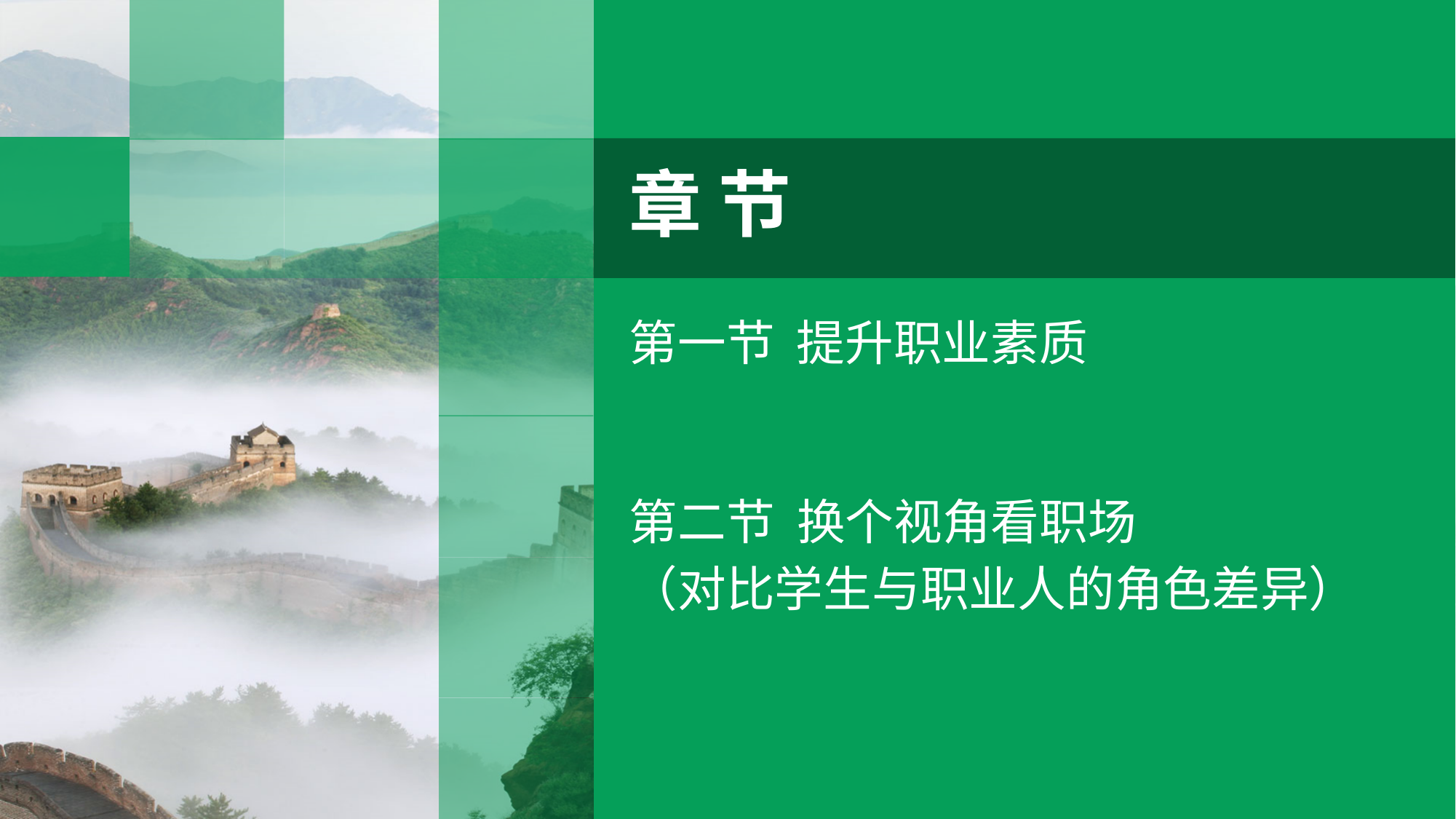

章 节
第一节  提升职业素质

第二节  换个视角看职场
（对比学生与职业人的角色差异）